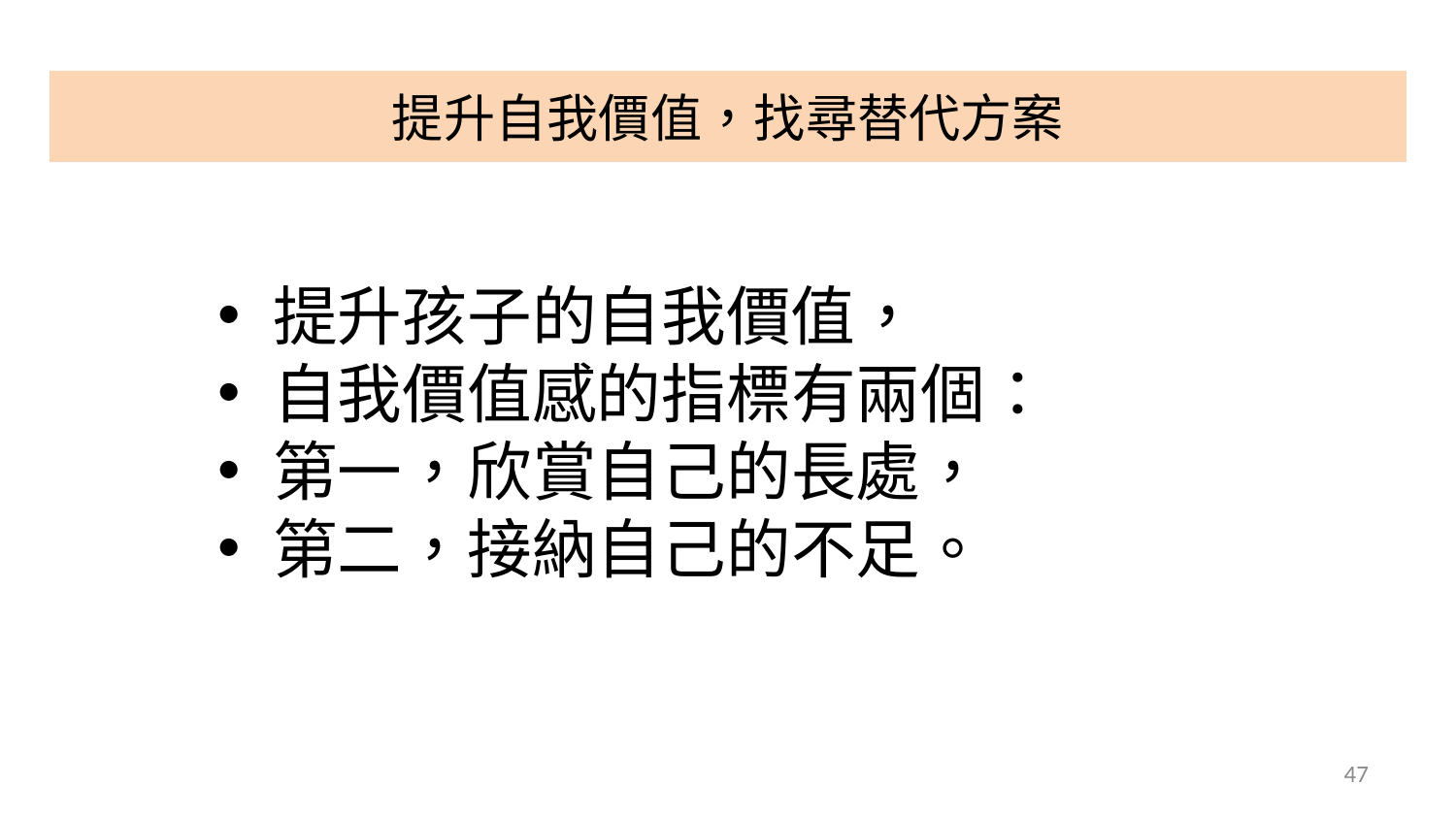

# 提升自我價值，找尋替代方案
提升孩子的自我價值，
自我價值感的指標有兩個：
第一，欣賞自己的長處，
第二，接納自己的不足。
47